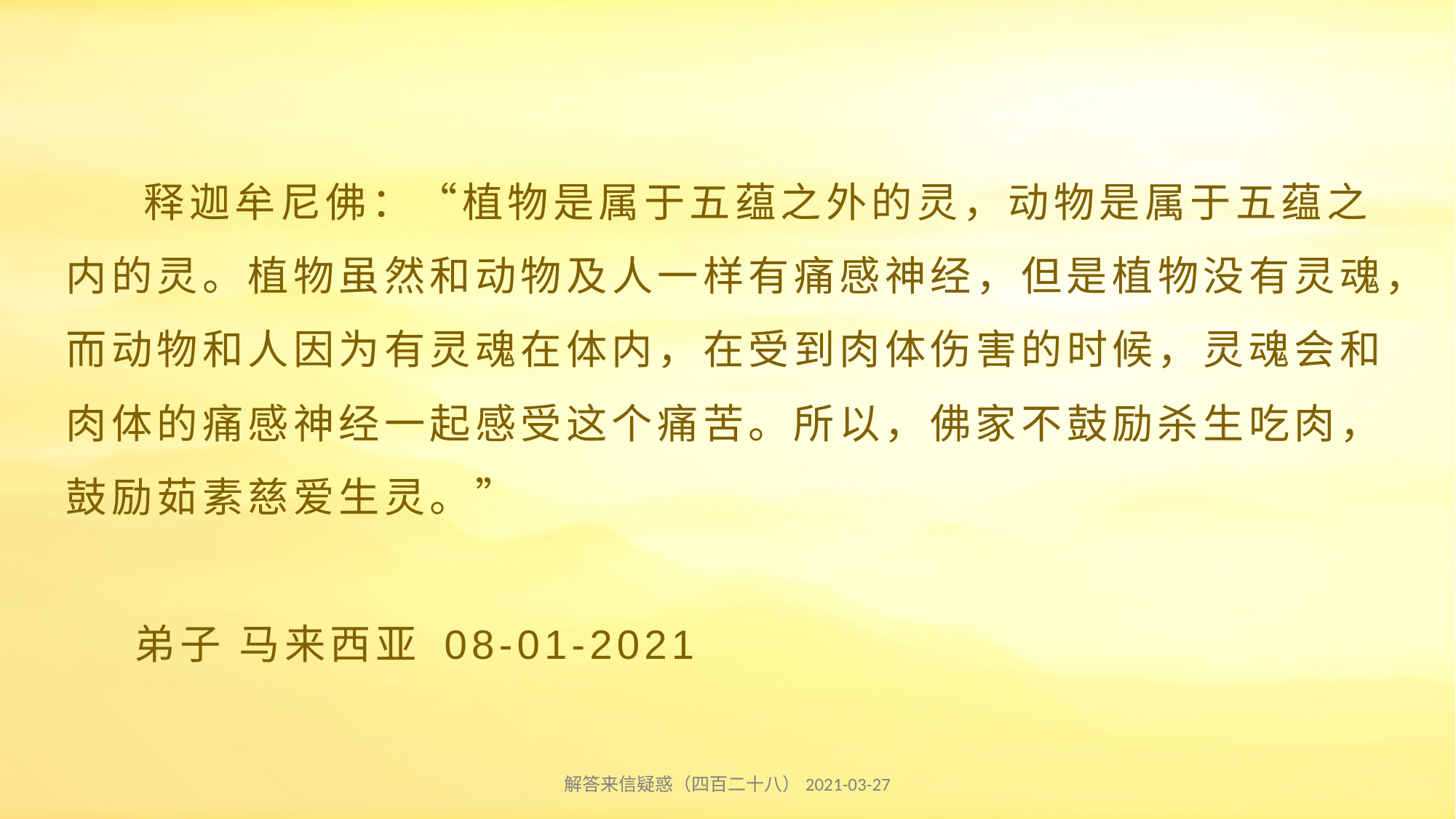

# 释迦牟尼佛：“植物是属于五蕴之外的灵，动物是属于五蕴之内的灵。植物虽然和动物及人一样有痛感神经，但是植物没有灵魂，而动物和人因为有灵魂在体内，在受到肉体伤害的时候，灵魂会和肉体的痛感神经一起感受这个痛苦。所以，佛家不鼓励杀生吃肉，鼓励茹素慈爱生灵。” 弟子 马来西亚 08-01-2021
解答来信疑惑（四百二十八）2021-03-27